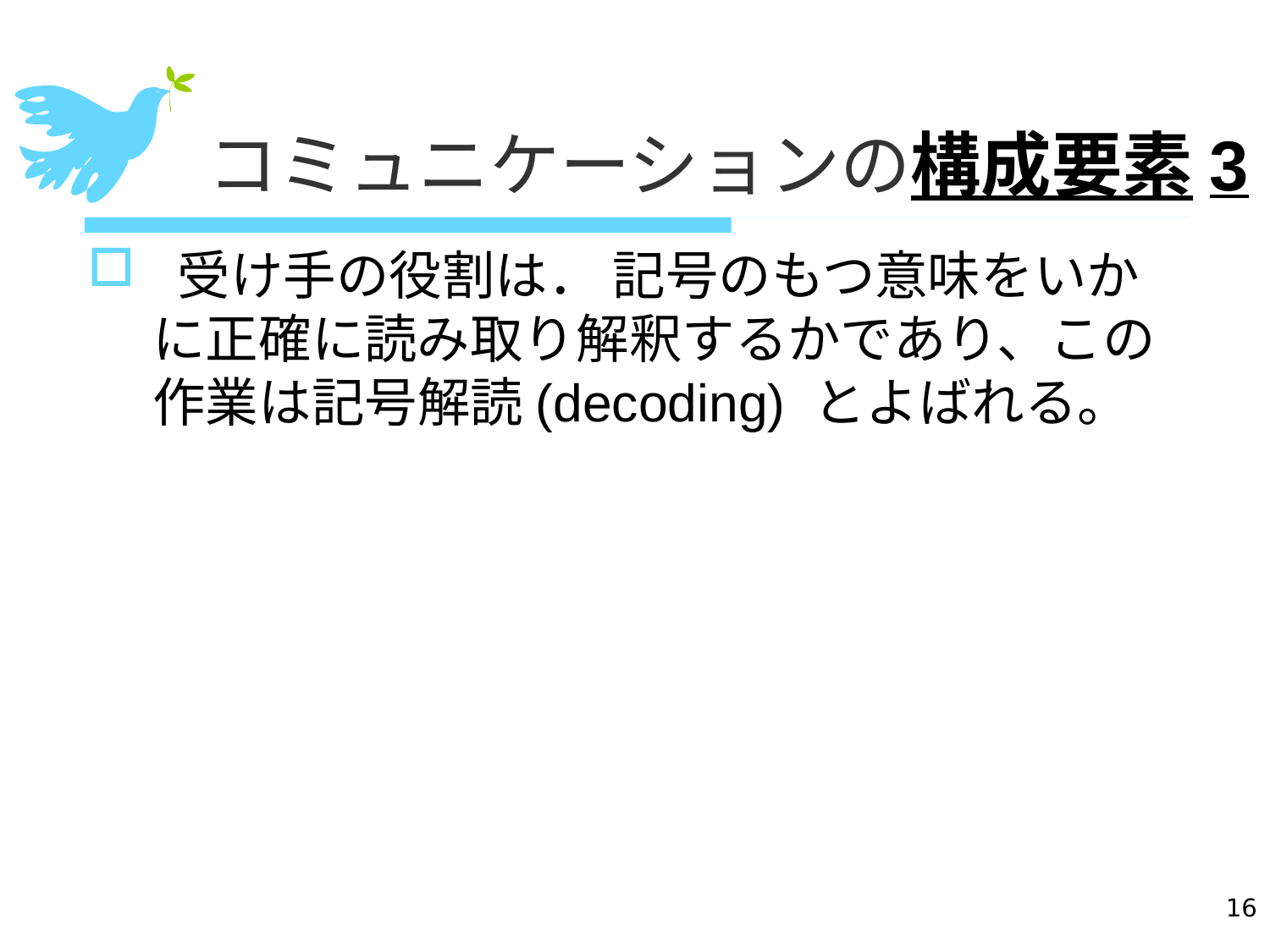

# コミュニケーションの構成要素3
 受け手の役割は． 記号のもつ意味をいかに正確に読み取り解釈するかであり、この作業は記号解読(decoding) とよばれる。
16